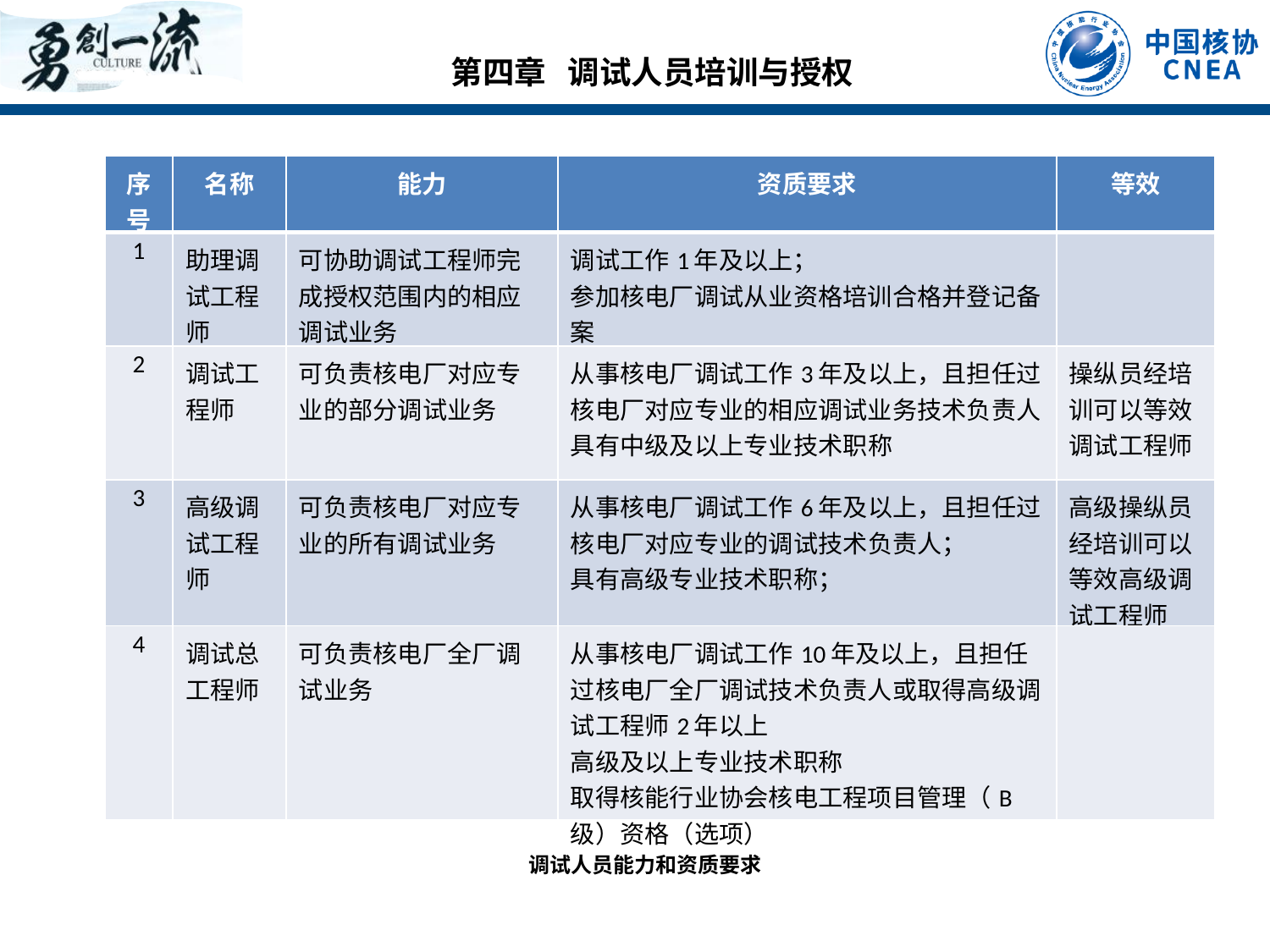

第四章   调试人员培训与授权
| 序号 | 名称 | 能力 | 资质要求 | 等效 |
| --- | --- | --- | --- | --- |
| 1 | 助理调试工程师 | 可协助调试工程师完成授权范围内的相应调试业务 | 调试工作1年及以上； 参加核电厂调试从业资格培训合格并登记备案 |  |
| 2 | 调试工程师 | 可负责核电厂对应专业的部分调试业务 | 从事核电厂调试工作3年及以上，且担任过核电厂对应专业的相应调试业务技术负责人 具有中级及以上专业技术职称 | 操纵员经培训可以等效调试工程师 |
| 3 | 高级调试工程师 | 可负责核电厂对应专业的所有调试业务 | 从事核电厂调试工作6年及以上，且担任过核电厂对应专业的调试技术负责人； 具有高级专业技术职称； | 高级操纵员经培训可以等效高级调试工程师 |
| 4 | 调试总工程师 | 可负责核电厂全厂调试业务 | 从事核电厂调试工作10年及以上，且担任过核电厂全厂调试技术负责人或取得高级调试工程师2年以上 高级及以上专业技术职称 取得核能行业协会核电工程项目管理（B级）资格（选项） |  |
调试人员能力和资质要求